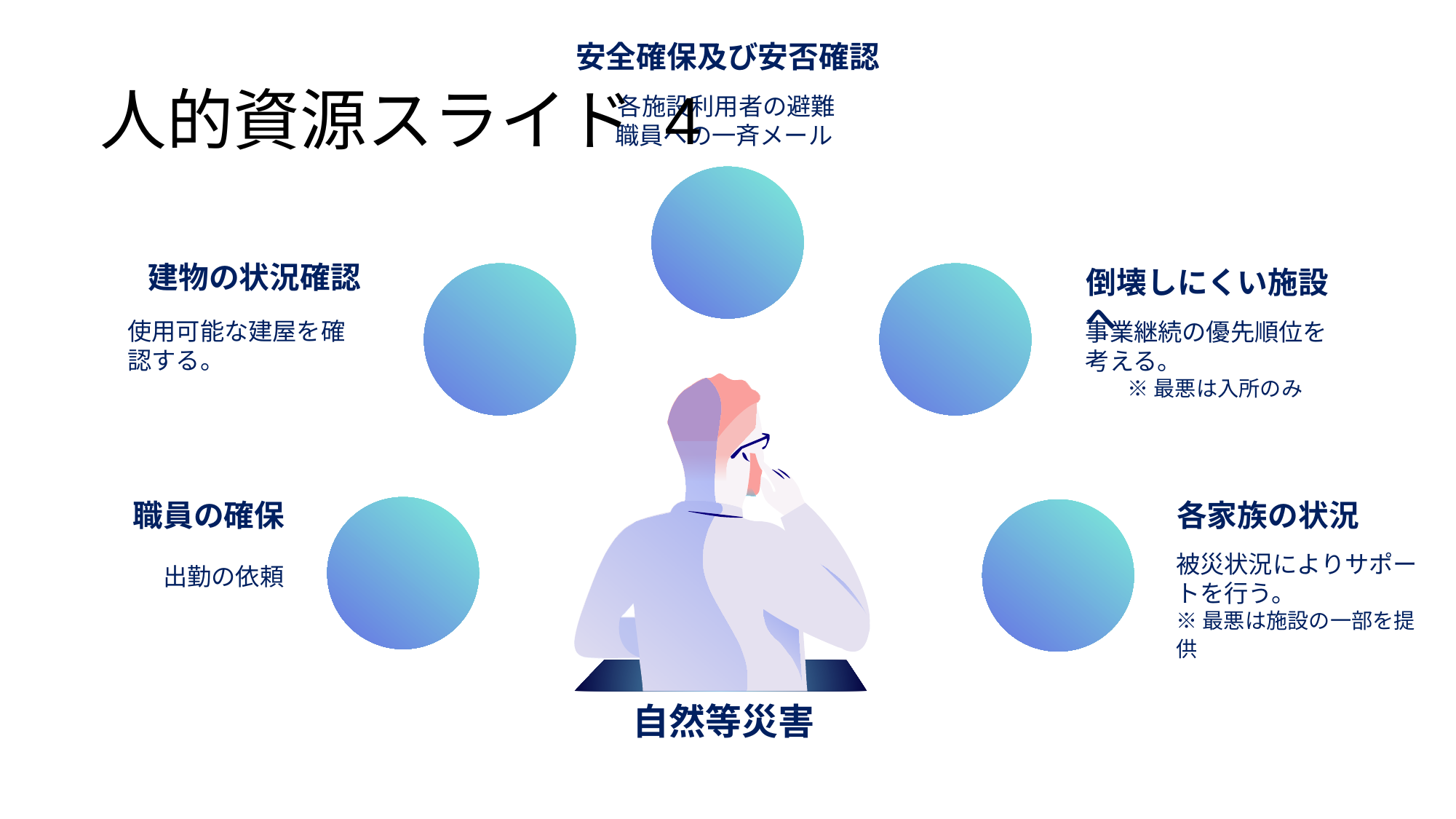

安全確保及び安否確認
各施設利用者の避難
職員への一斉メール
# 人的資源スライド 4

建物の状況確認
使用可能な建屋を確認する。
倒壊しにくい施設へ
事業継続の優先順位を考える。
※最悪は入所のみ

職員の確保
出勤の依頼
各家族の状況
被災状況によりサポートを行う。
※最悪は施設の一部を提供

自然等災害